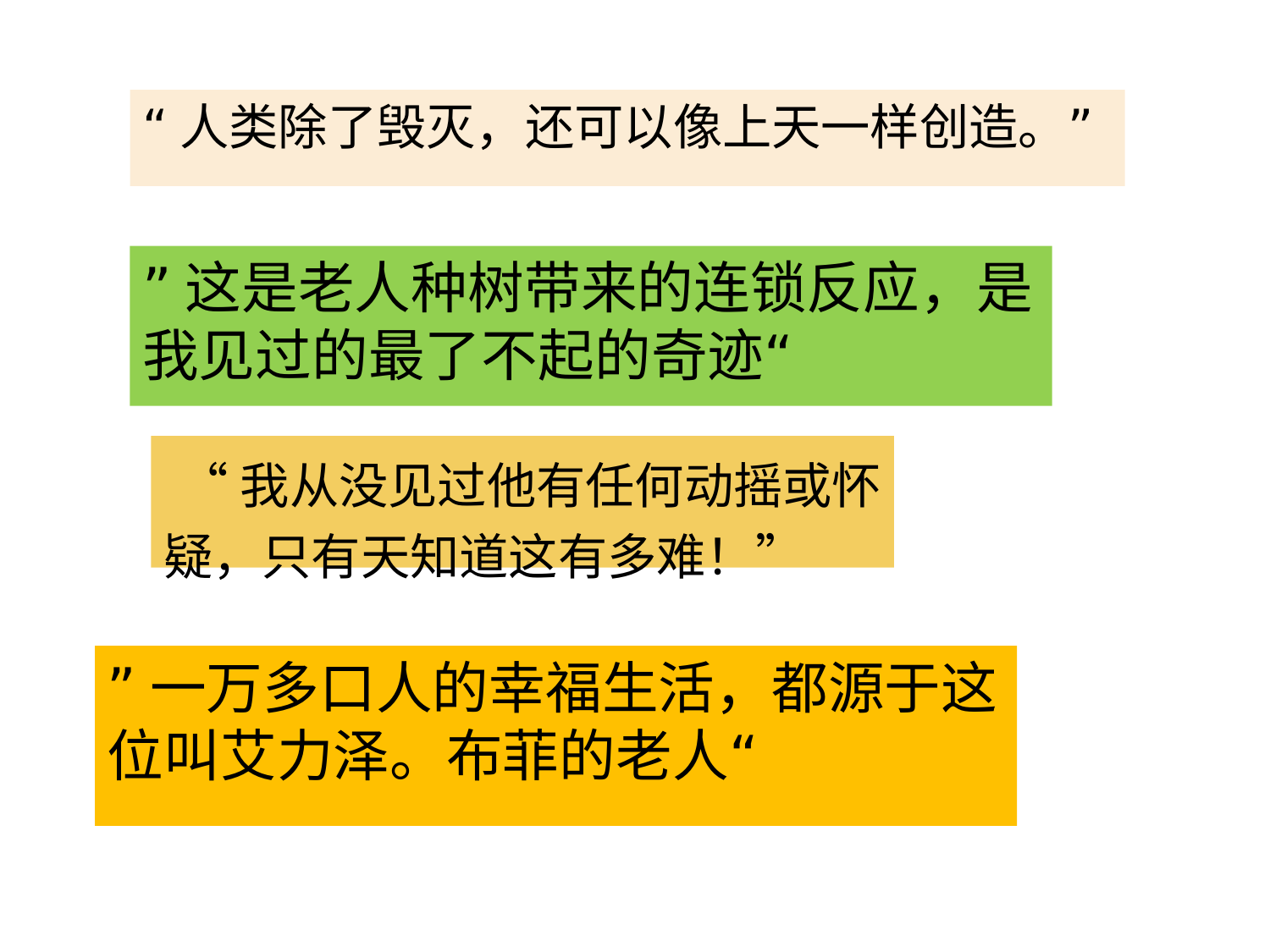

“人类除了毁灭，还可以像上天一样创造。”
”这是老人种树带来的连锁反应，是我见过的最了不起的奇迹“

  “我从没见过他有任何动摇或怀疑，只有天知道这有多难！”
”一万多口人的幸福生活，都源于这位叫艾力泽。布菲的老人“